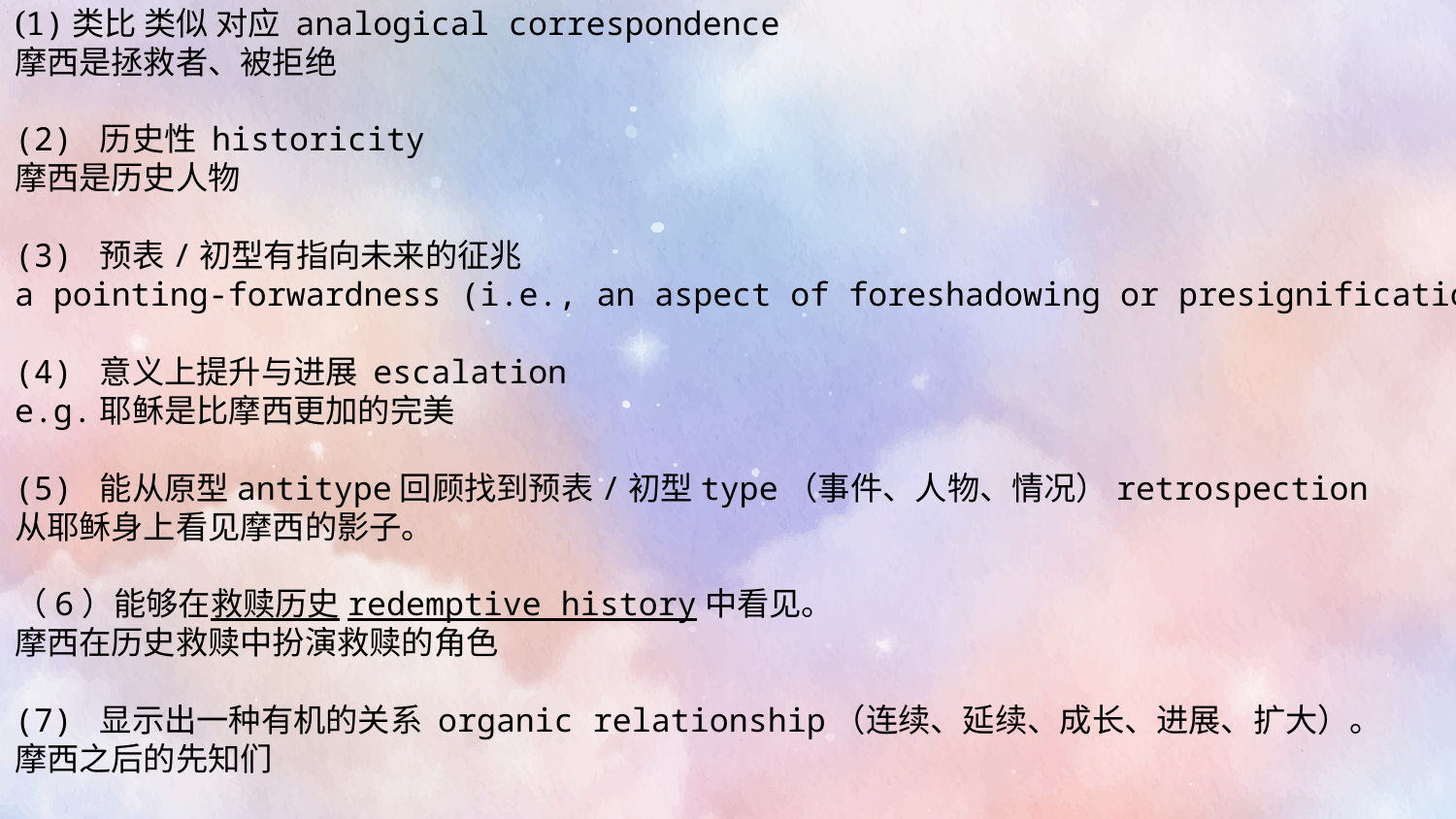

# (1)类比 类似 对应 analogical correspondence  摩西是拯救者、被拒绝 (2) 历史性 historicity  摩西是历史人物  (3) 预表/初型有指向未来的征兆  a pointing-forwardness (i.e., an aspect of foreshadowing or presignification)   (4) 意义上提升与进展 escalation   e.g.耶稣是比摩西更加的完美  (5) 能从原型antitype回顾找到预表/初型type（事件、人物、情况）retrospection 从耶稣身上看见摩西的影子。   （6）能够在救赎历史redemptive history中看见。  摩西在历史救赎中扮演救赎的角色  (7) 显示出一种有机的关系 organic relationship（连续、延续、成长、进展、扩大）。  摩西之后的先知们